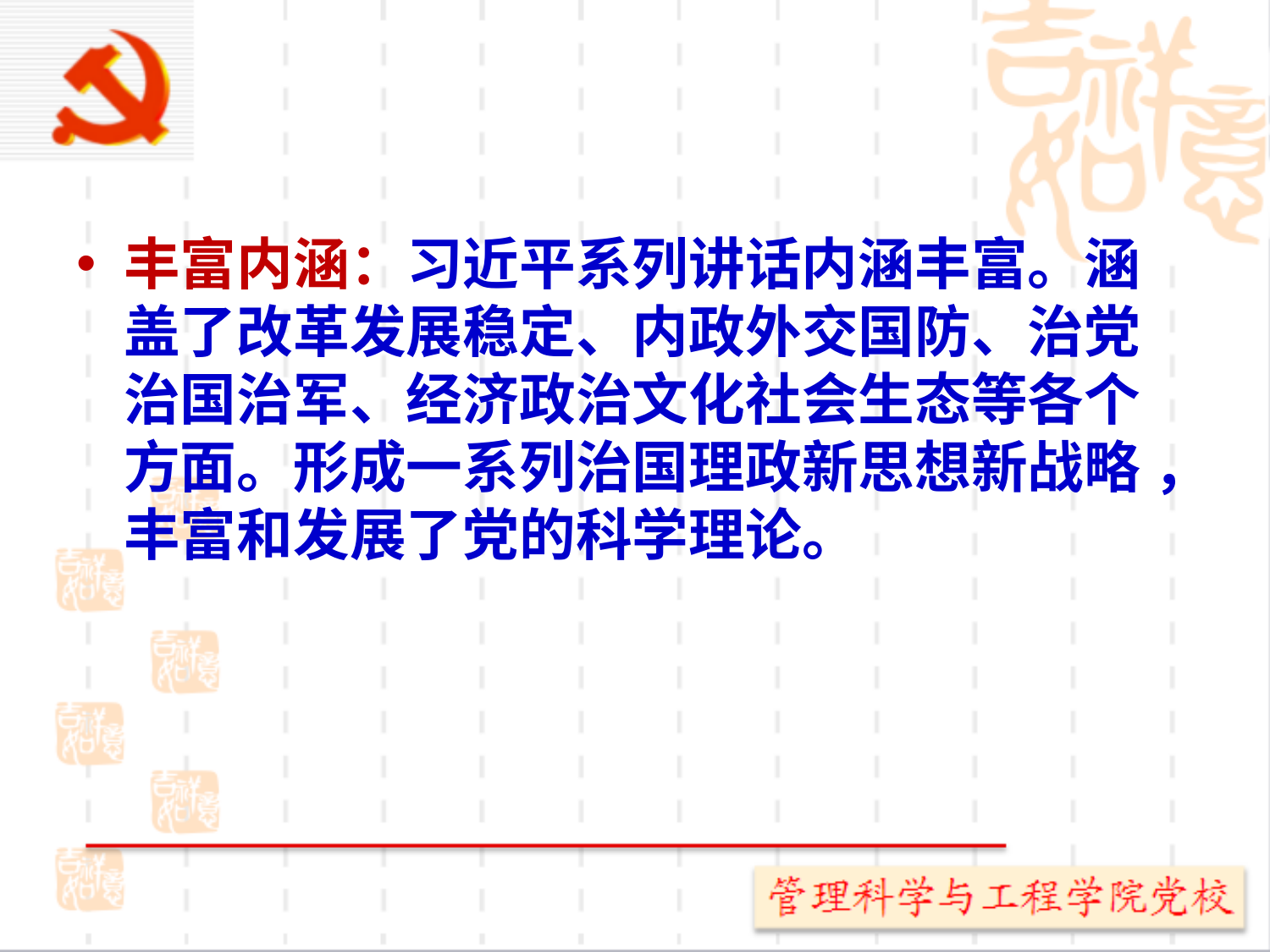

#
丰富内涵：习近平系列讲话内涵丰富。涵盖了改革发展稳定、内政外交国防、治党治国治军、经济政治文化社会生态等各个方面。形成一系列治国理政新思想新战略 ，丰富和发展了党的科学理论。